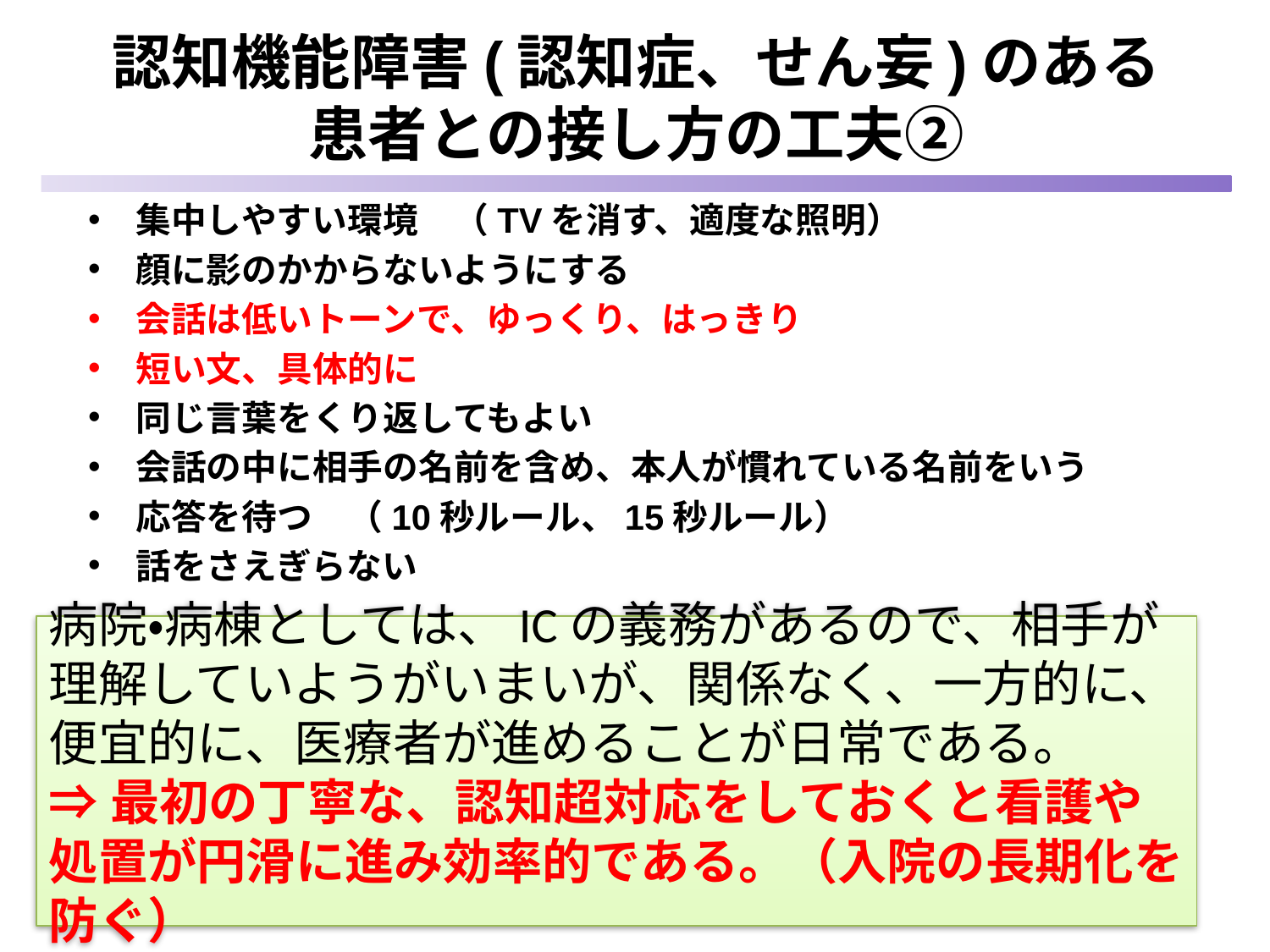

# 認知機能障害(認知症、せん妄)のある 患者との接し方の工夫②

集中しやすい環境　（TVを消す、適度な照明）
顔に影のかからないようにする
会話は低いトーンで、ゆっくり、はっきり
短い文、具体的に
同じ言葉をくり返してもよい
会話の中に相手の名前を含め、本人が慣れている名前をいう
応答を待つ　（10秒ルール、15秒ルール）
話をさえぎらない

病院・病棟としては、ICの義務があるので、相手が理解していようがいまいが、関係なく、一方的に、便宜的に、医療者が進めることが日常である。
⇒最初の丁寧な、認知超対応をしておくと看護や処置が円滑に進み効率的である。（入院の長期化を防ぐ）